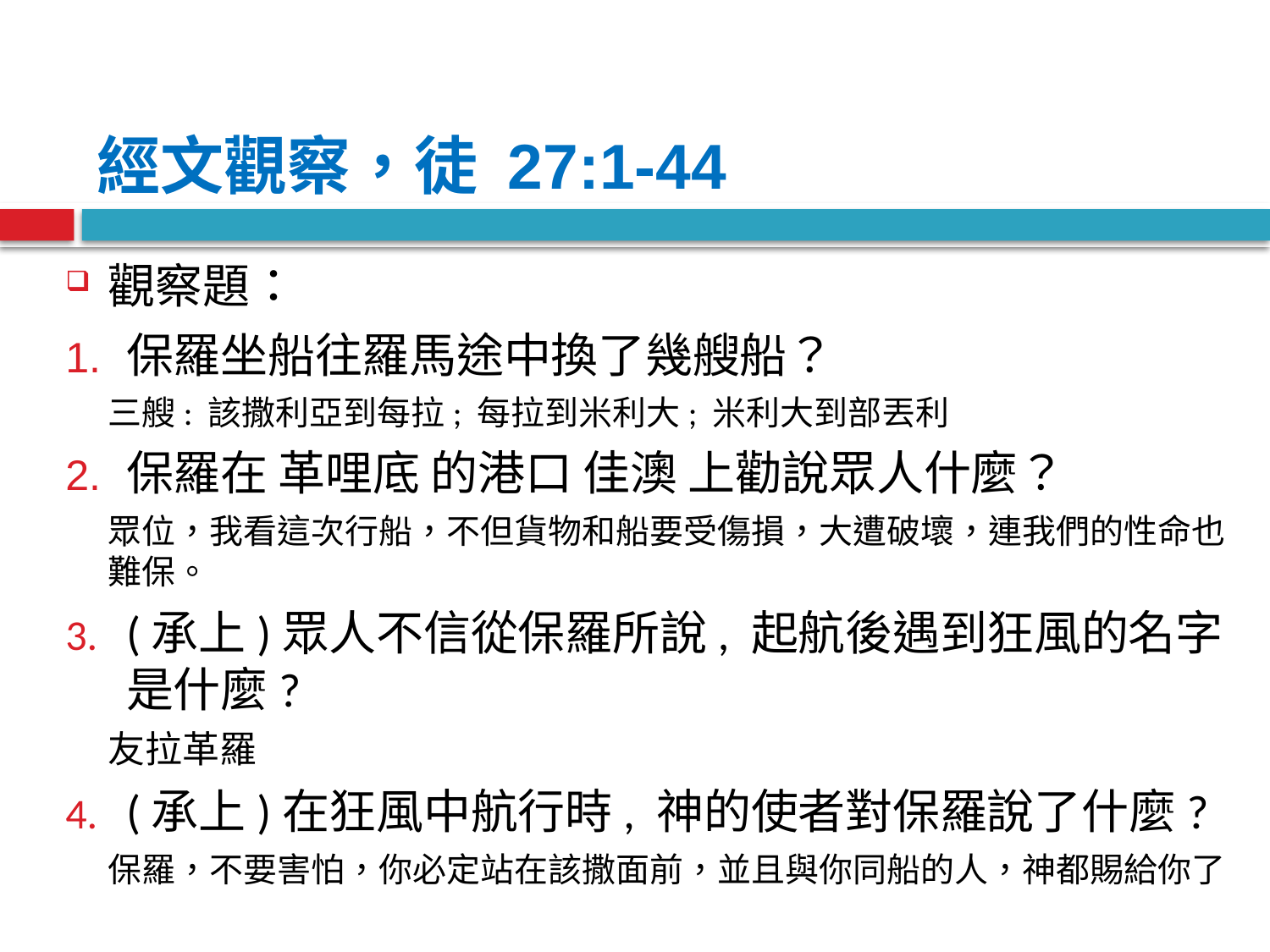

# 經文觀察，徒 27:1-44
觀察題：
保羅坐船往羅馬途中換了幾艘船？
三艘: 該撒利亞到每拉; 每拉到米利大; 米利大到部丟利
保羅在 革哩底 的港口 佳澳 上勸說眾人什麼？
眾位，我看這次行船，不但貨物和船要受傷損，大遭破壞，連我們的性命也難保。
(承上)眾人不信從保羅所說, 起航後遇到狂風的名字是什麼?
友拉革羅
(承上)在狂風中航行時, 神的使者對保羅說了什麼?
保羅，不要害怕，你必定站在該撒面前，並且與你同船的人，神都賜給你了